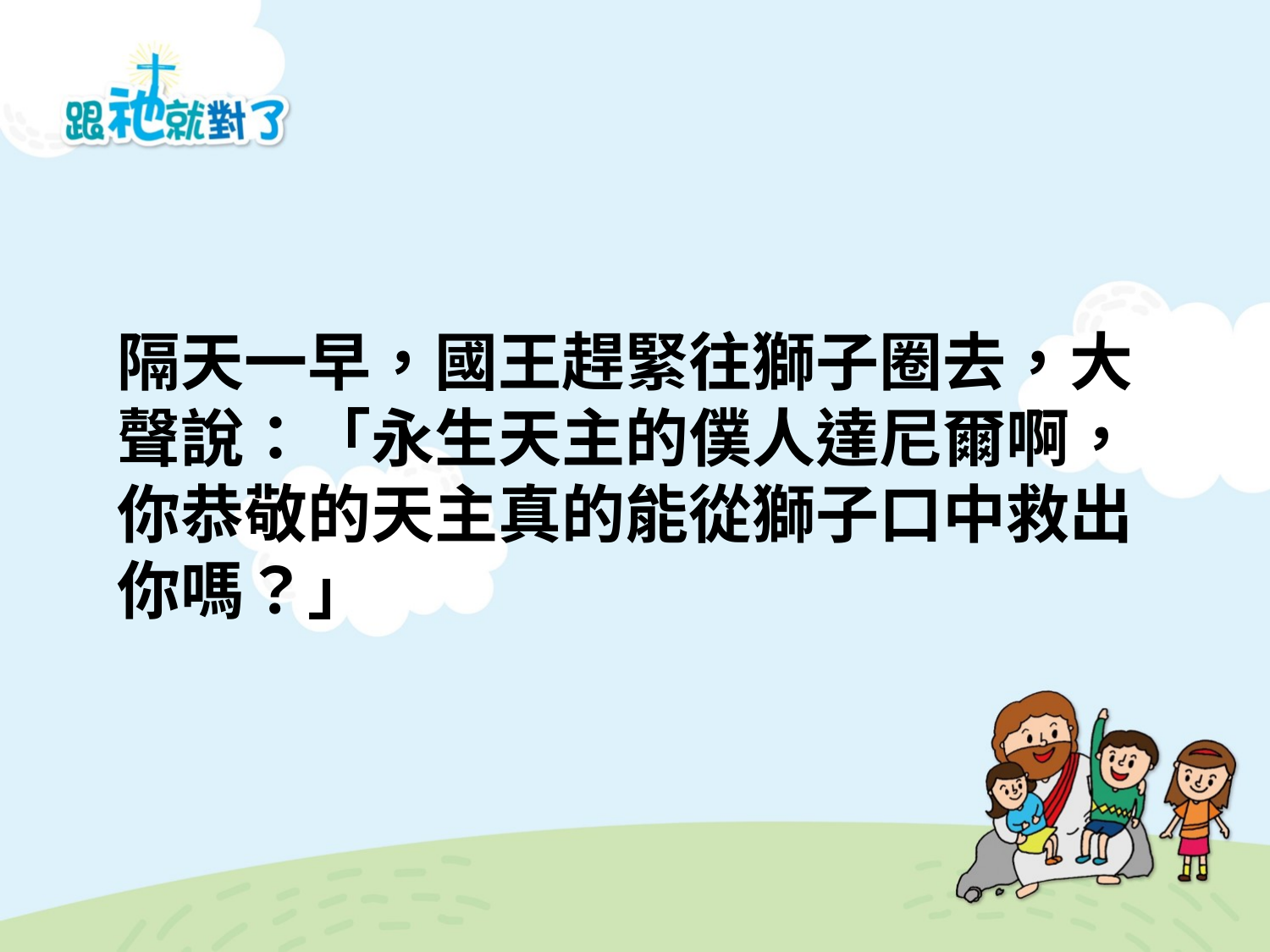

隔天一早，國王趕緊往獅子圈去，大聲說：「永生天主的僕人達尼爾啊，你恭敬的天主真的能從獅子口中救出你嗎？」